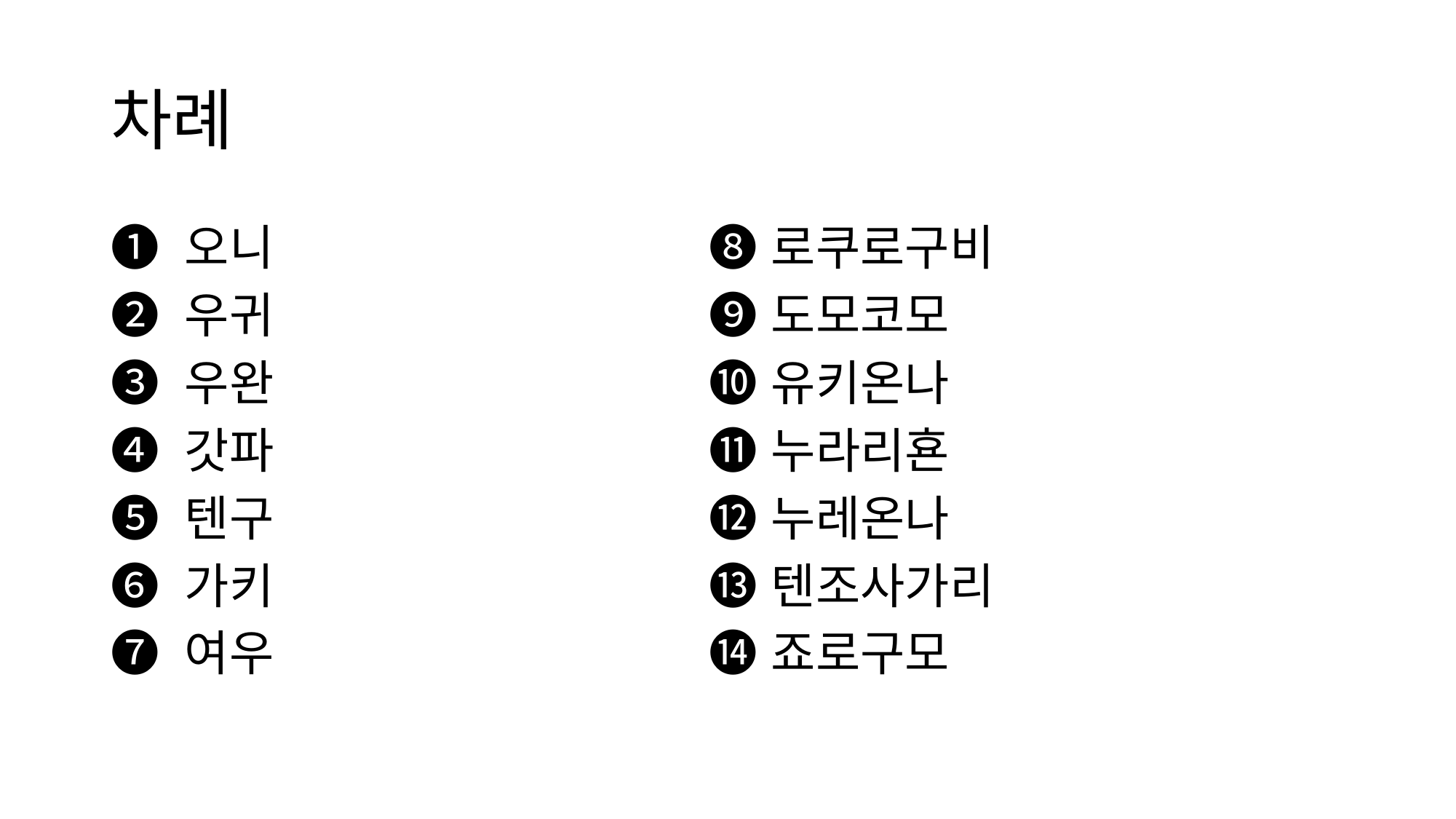

# 차례
❶ 오니                                ❽ 로쿠로구비
❷ 우귀                                ❾ 도모코모
❸ 우완                                ❿ 유키온나
❹ 갓파                                ⓫ 누라리횬
❺ 텐구                                ⓬ 누레온나
❻ 가키                                ⓭ 텐조사가리
❼ 여우                                ⓮ 죠로구모